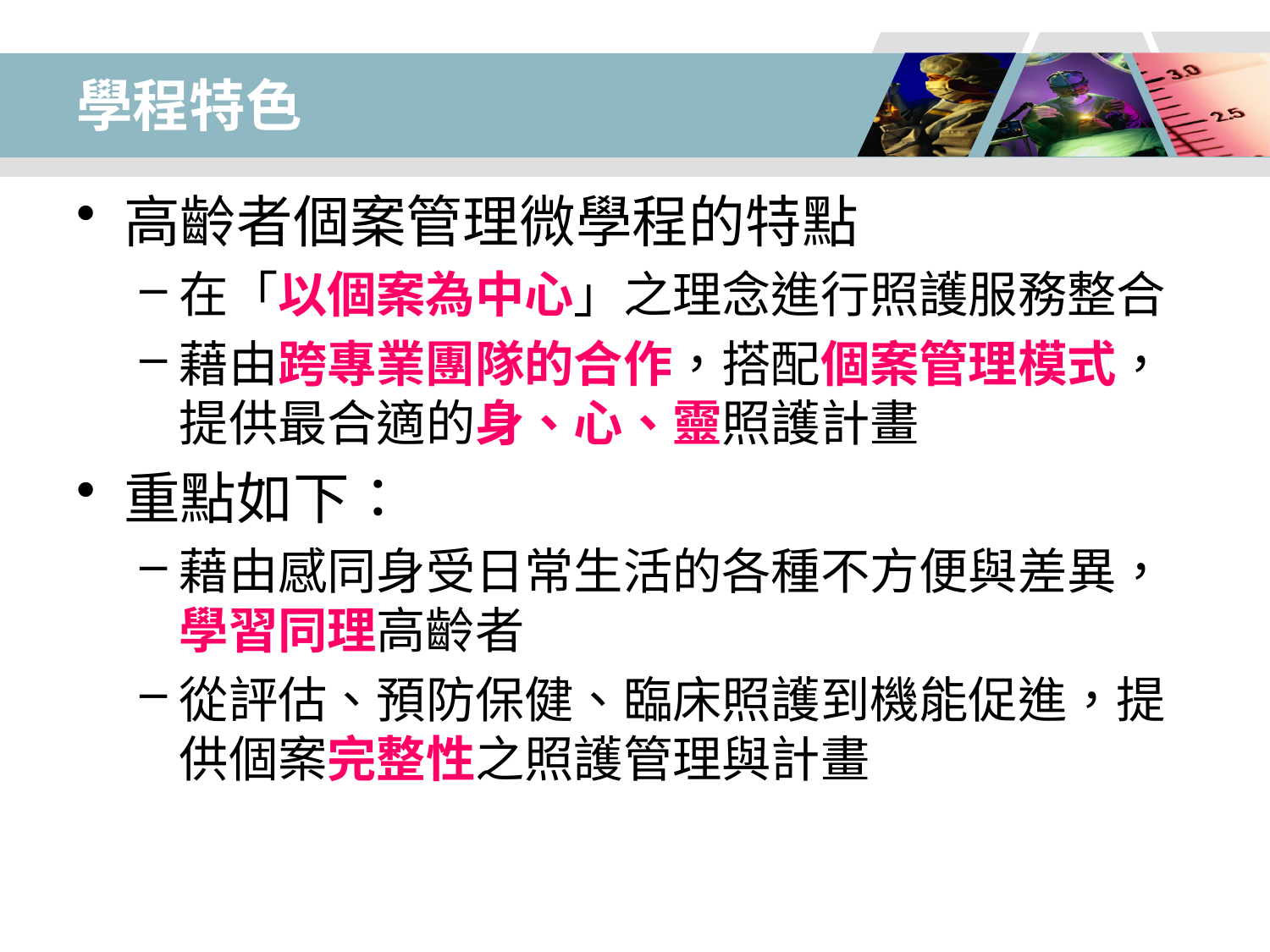

# 學程特色
高齡者個案管理微學程的特點
在「以個案為中心」之理念進行照護服務整合
藉由跨專業團隊的合作，搭配個案管理模式，提供最合適的身、心、靈照護計畫
重點如下：
藉由感同身受日常生活的各種不方便與差異，學習同理高齡者
從評估、預防保健、臨床照護到機能促進，提供個案完整性之照護管理與計畫